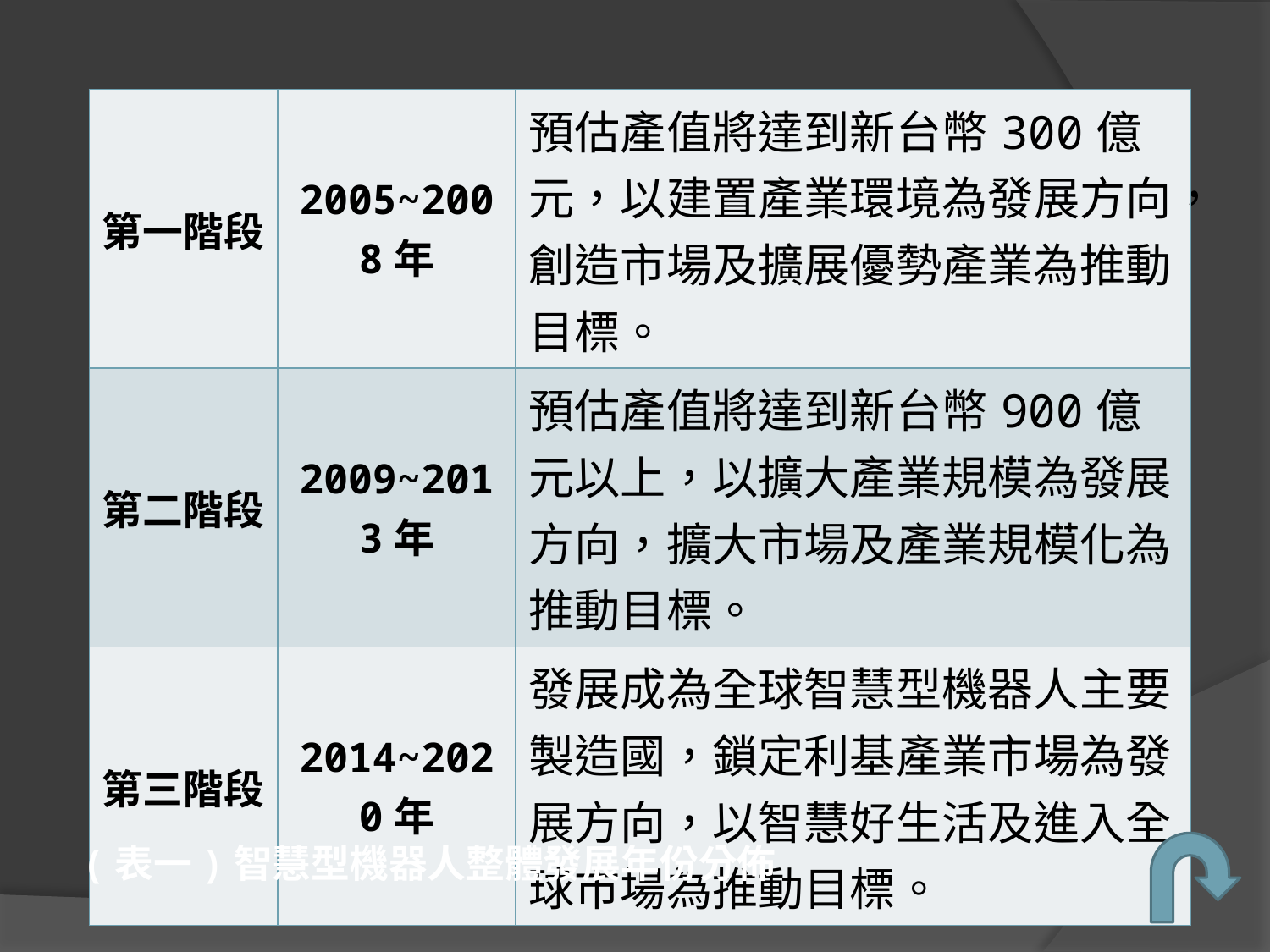

| 第一階段 | 2005~2008年 | 預估產值將達到新台幣300億元，以建置產業環境為發展方向，創造市場及擴展優勢產業為推動目標。 |
| --- | --- | --- |
| 第二階段 | 2009~2013年 | 預估產值將達到新台幣900億元以上，以擴大產業規模為發展方向，擴大市場及產業規模化為推動目標。 |
| 第三階段 | 2014~2020年 | 發展成為全球智慧型機器人主要製造國，鎖定利基產業市場為發展方向，以智慧好生活及進入全球市場為推動目標。 |
(表一)智慧型機器人整體發展年份分佈